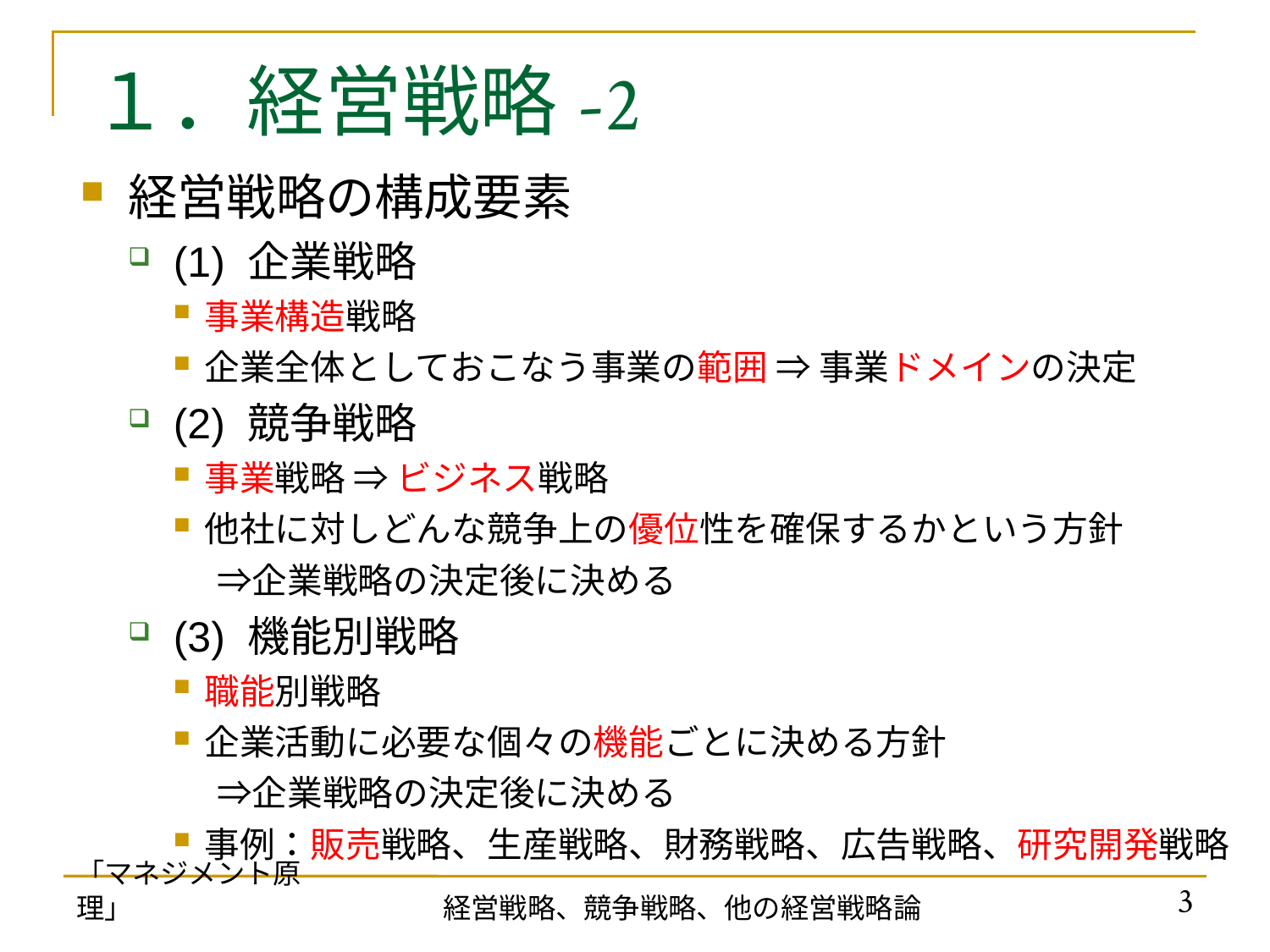

# １．経営戦略-2
経営戦略の構成要素
(1) 企業戦略
事業構造戦略
企業全体としておこなう事業の範囲 ⇒ 事業ドメインの決定
(2) 競争戦略
事業戦略 ⇒ ビジネス戦略
他社に対しどんな競争上の優位性を確保するかという方針
　 ⇒企業戦略の決定後に決める
(3) 機能別戦略
職能別戦略
企業活動に必要な個々の機能ごとに決める方針
　 ⇒企業戦略の決定後に決める
事例：販売戦略、生産戦略、財務戦略、広告戦略、研究開発戦略

「マネジメント原理」
3
経営戦略、競争戦略、他の経営戦略論